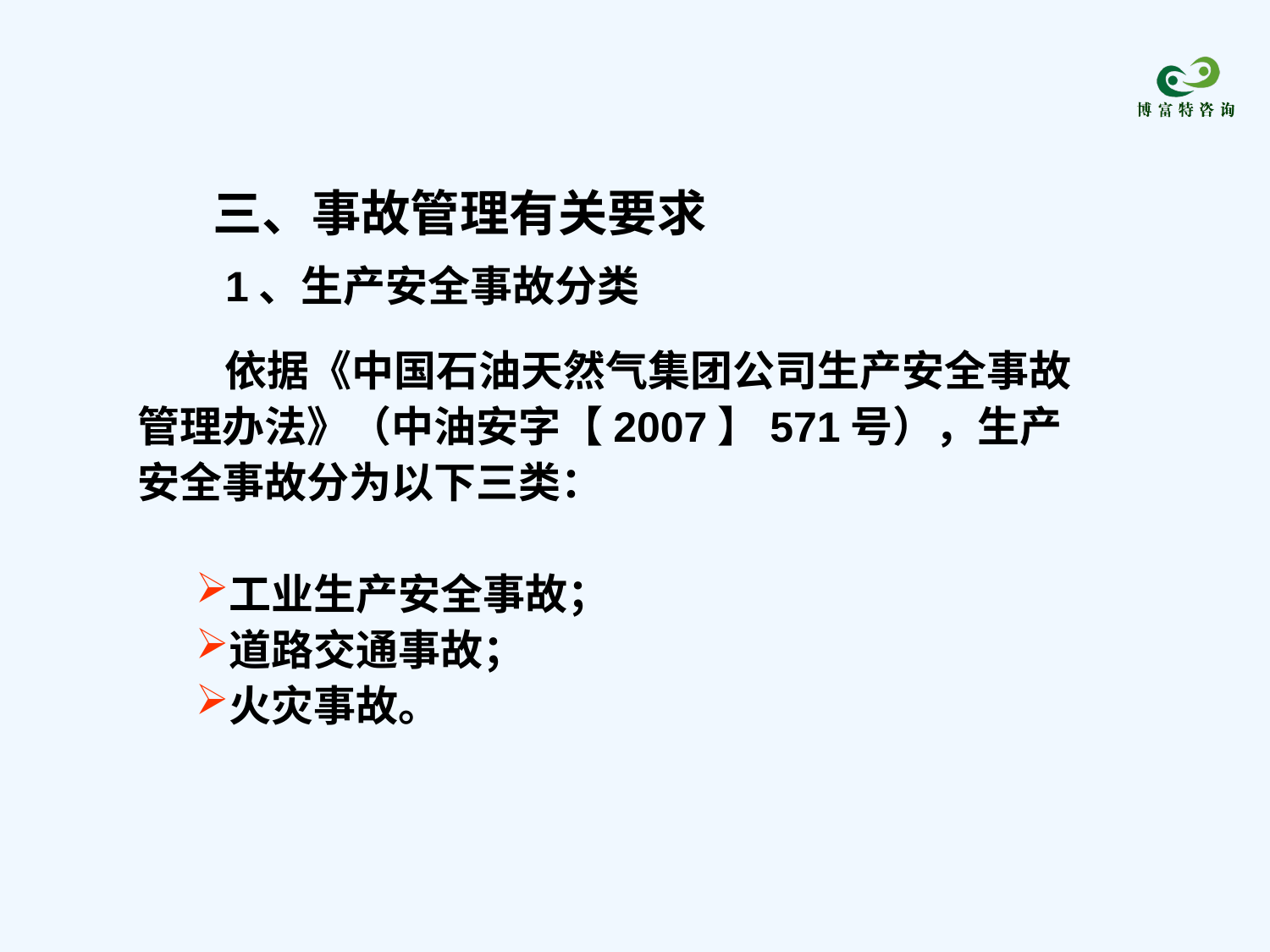

三、事故管理有关要求
1、生产安全事故分类
  依据《中国石油天然气集团公司生产安全事故管理办法》（中油安字【2007】571号），生产安全事故分为以下三类：

工业生产安全事故；
道路交通事故；
火灾事故。
47